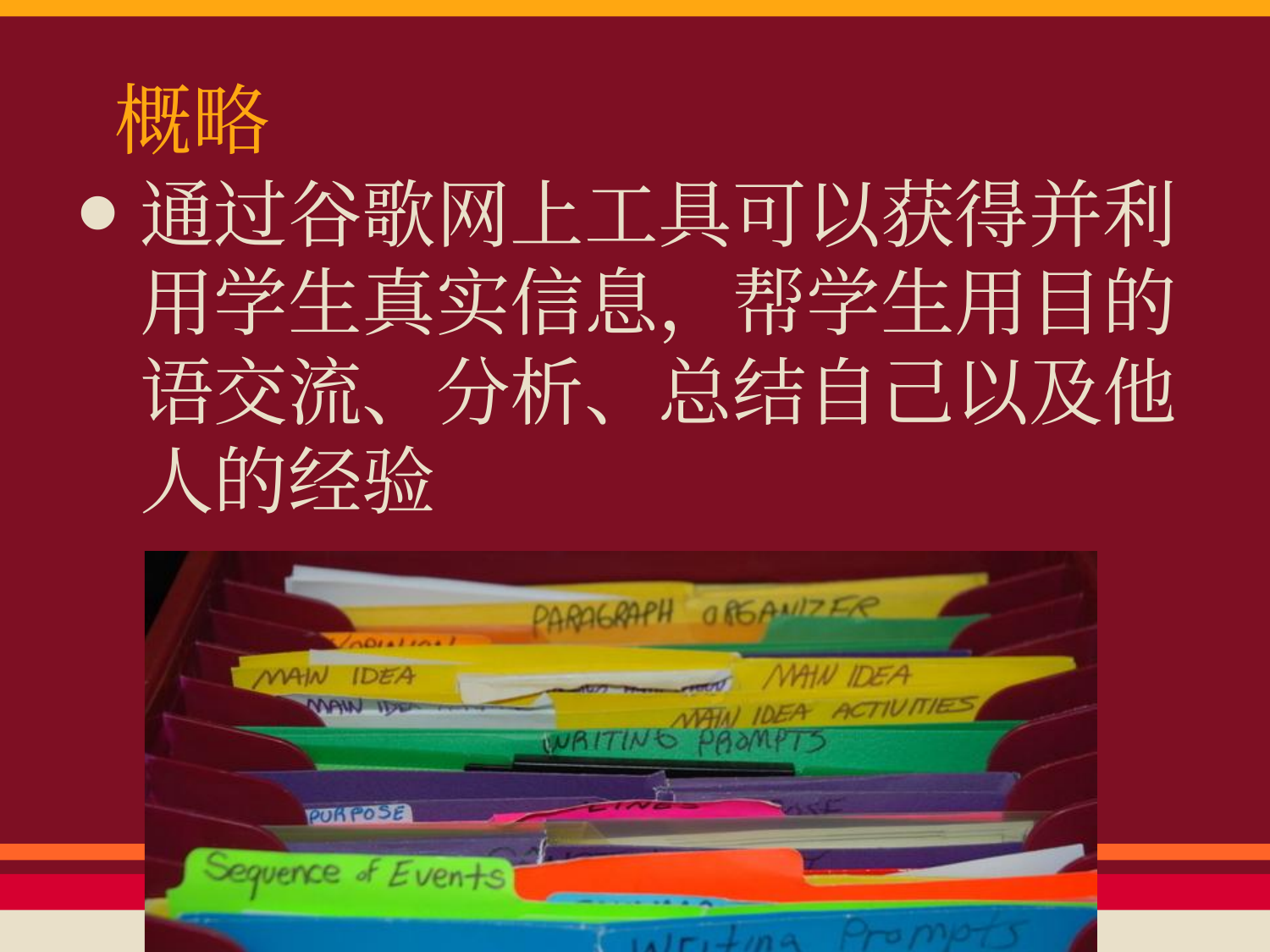

# 概略
通过谷歌网上工具可以获得并利用学生真实信息，帮学生用目的语交流、分析、总结自己以及他人的经验